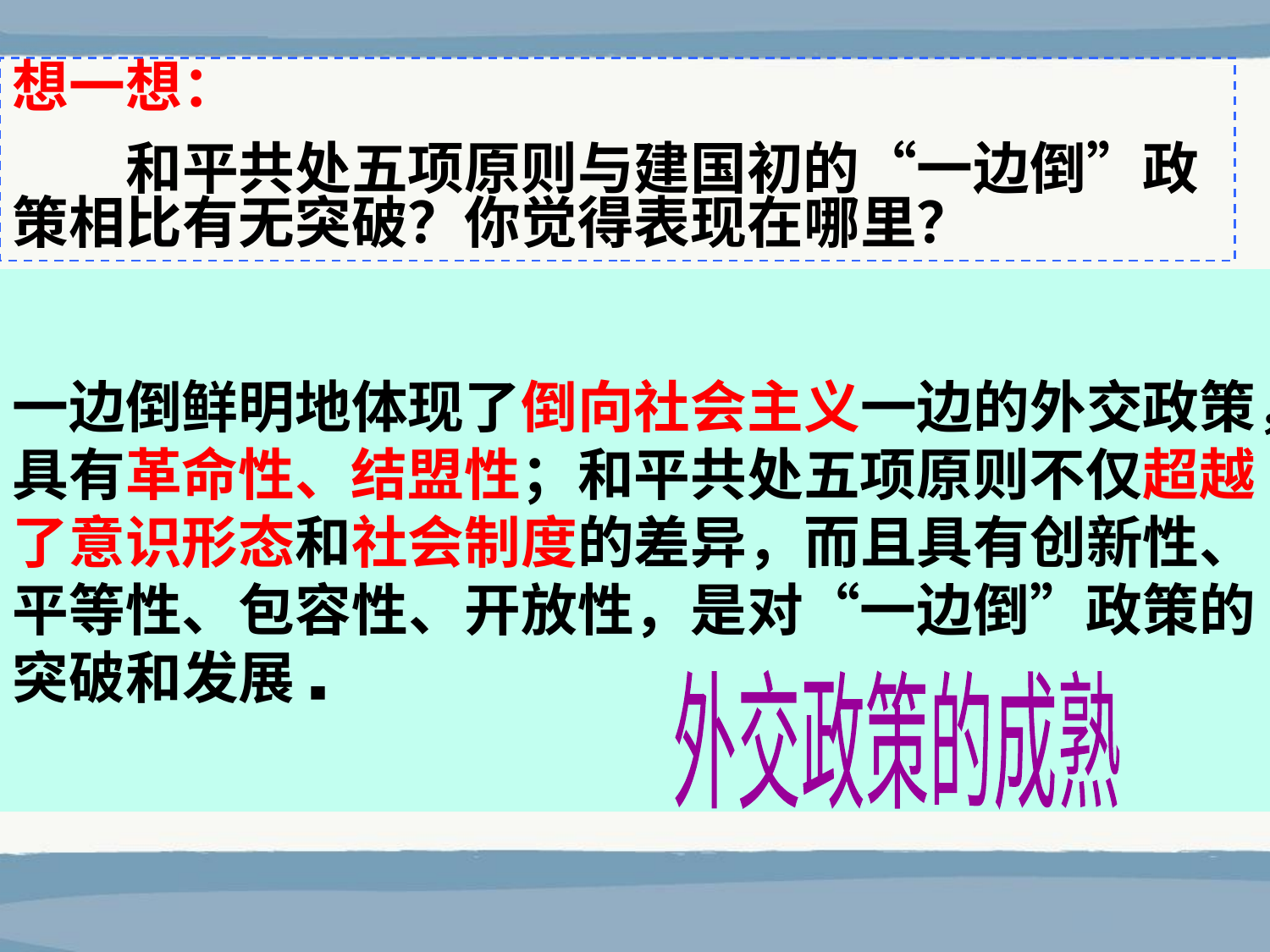

想一想：
　　和平共处五项原则与建国初的“一边倒”政策相比有无突破？你觉得表现在哪里？

一边倒鲜明地体现了倒向社会主义一边的外交政策，具有革命性、结盟性；和平共处五项原则不仅超越了意识形态和社会制度的差异，而且具有创新性、平等性、包容性、开放性，是对“一边倒”政策的突破和发展.

外交政策的成熟